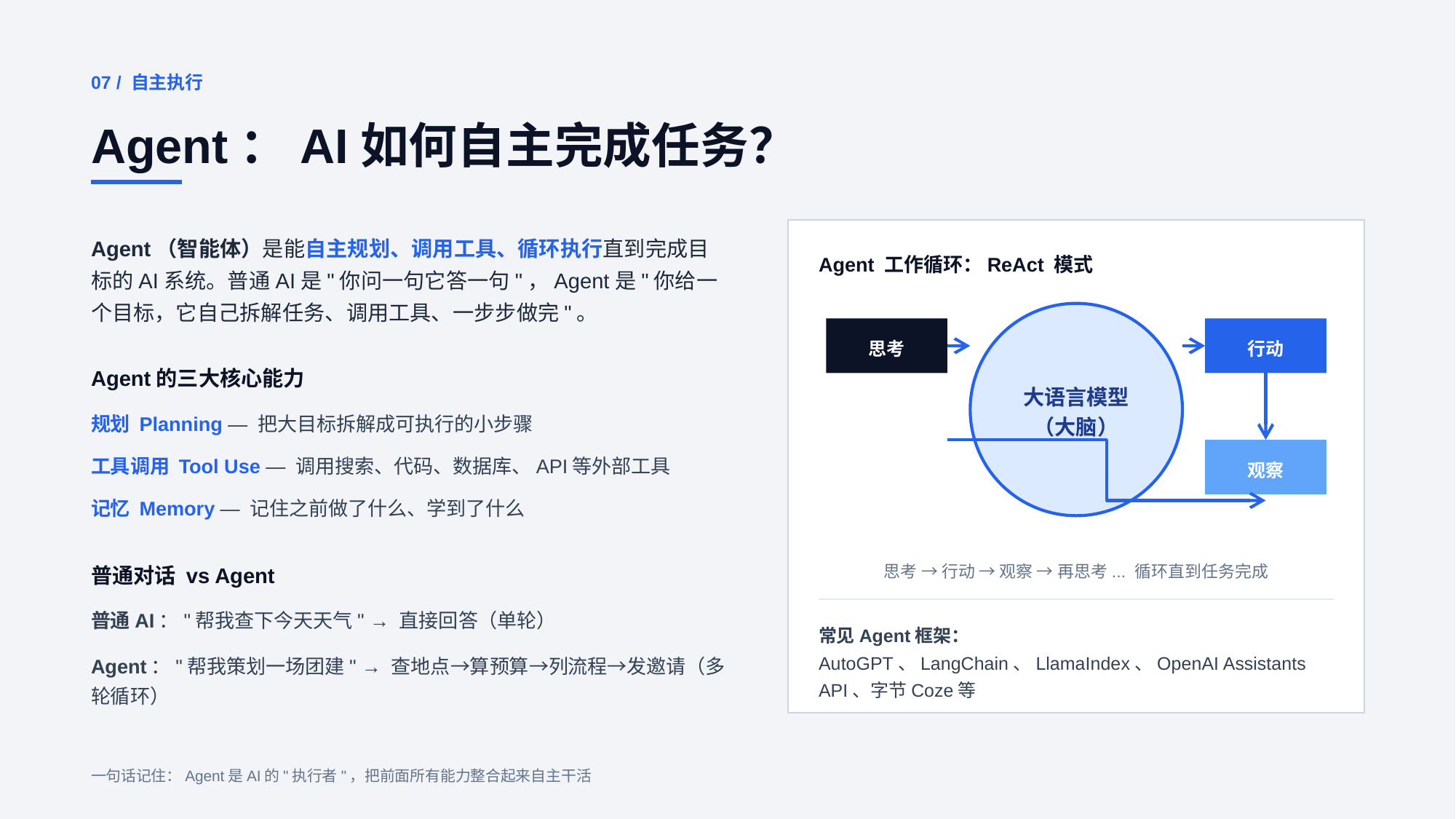

07 / 自主执行
Agent：AI如何自主完成任务？
Agent（智能体）是能自主规划、调用工具、循环执行直到完成目标的AI系统。普通AI是"你问一句它答一句"，Agent是"你给一个目标，它自己拆解任务、调用工具、一步步做完"。

Agent 工作循环：ReAct 模式

思考
行动
Agent的三大核心能力
大语言模型
（大脑）
规划 Planning — 把大目标拆解成可执行的小步骤

工具调用 Tool Use — 调用搜索、代码、数据库、API等外部工具
观察
记忆 Memory — 记住之前做了什么、学到了什么
普通对话 vs Agent
思考 → 行动 → 观察 → 再思考... 循环直到任务完成
普通AI："帮我查下今天天气" → 直接回答（单轮）
常见Agent框架：AutoGPT、LangChain、LlamaIndex、OpenAI Assistants API、字节Coze等
Agent："帮我策划一场团建" → 查地点→算预算→列流程→发邀请（多轮循环）
一句话记住：Agent是AI的"执行者"，把前面所有能力整合起来自主干活